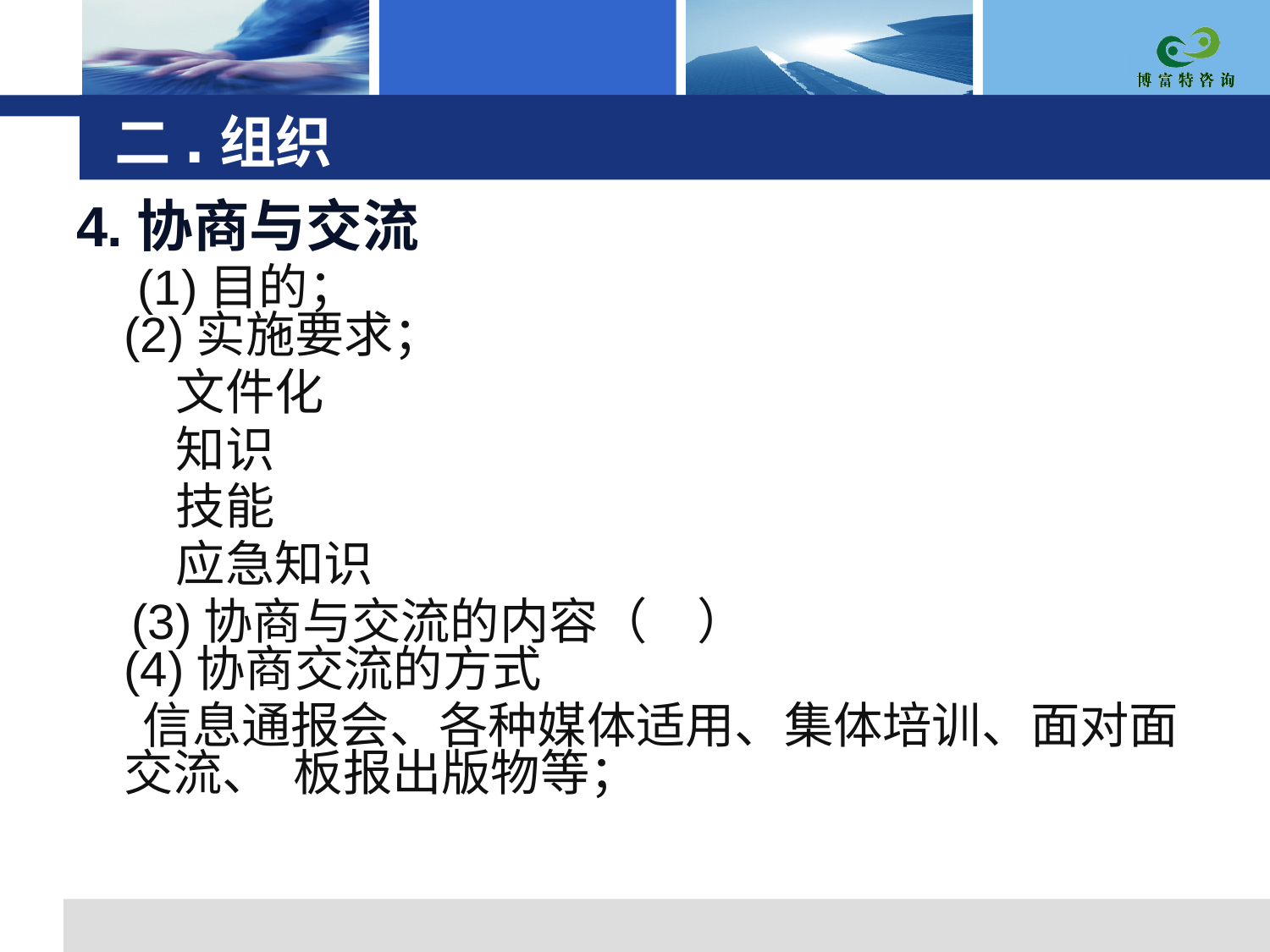

# 二.组织
4.协商与交流
　(1)目的；
(2)实施要求；
        文件化
        知识
        技能
        应急知识
    (3)协商与交流的内容（　）
(4)协商交流的方式
     信息通报会、各种媒体适用、集体培训、面对面  交流、  板报出版物等；